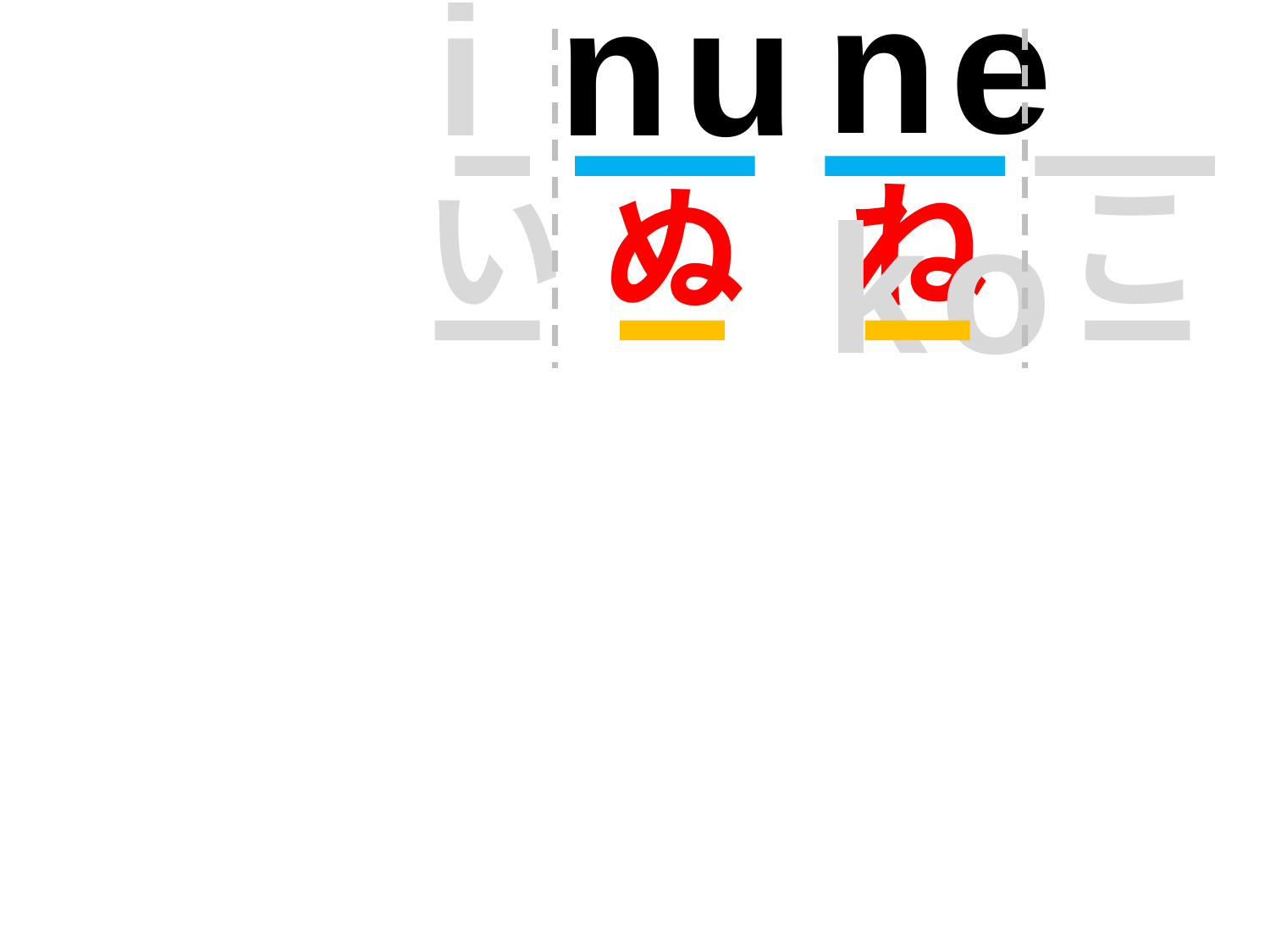

ne ko
i nu
ね こ
い ぬ